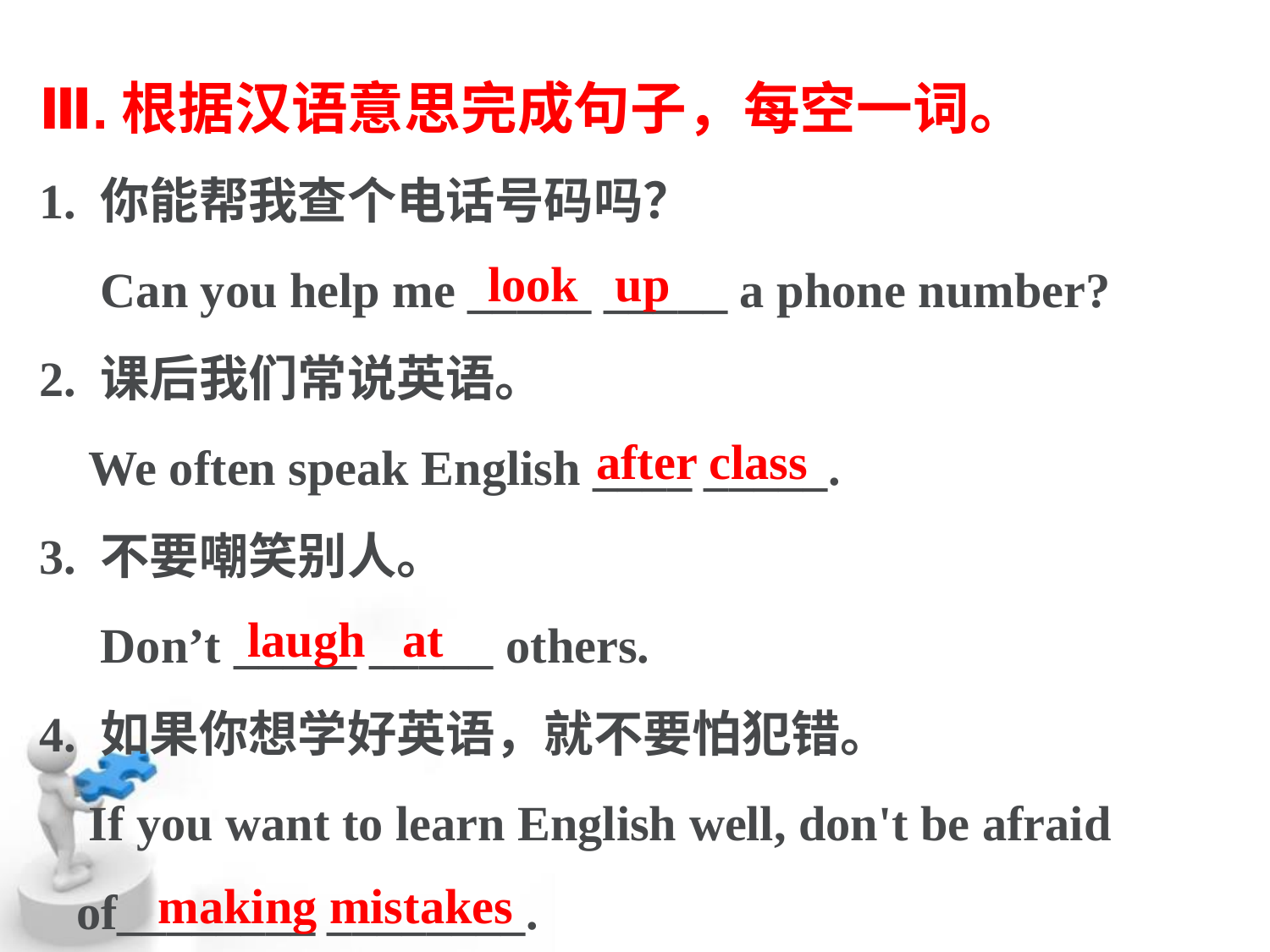

Ⅲ.根据汉语意思完成句子，每空一词。
1. 你能帮我查个电话号码吗？
     Can you help me _____ _____ a phone number?
2. 课后我们常说英语。
    We often speak English ____ _____.
3. 不要嘲笑别人。
     Don’t _____ _____ others.
4. 如果你想学好英语，就不要怕犯错。
    If you want to learn English well, don't be afraid
   of________ ________.
look   up
after class
laugh   at
making mistakes